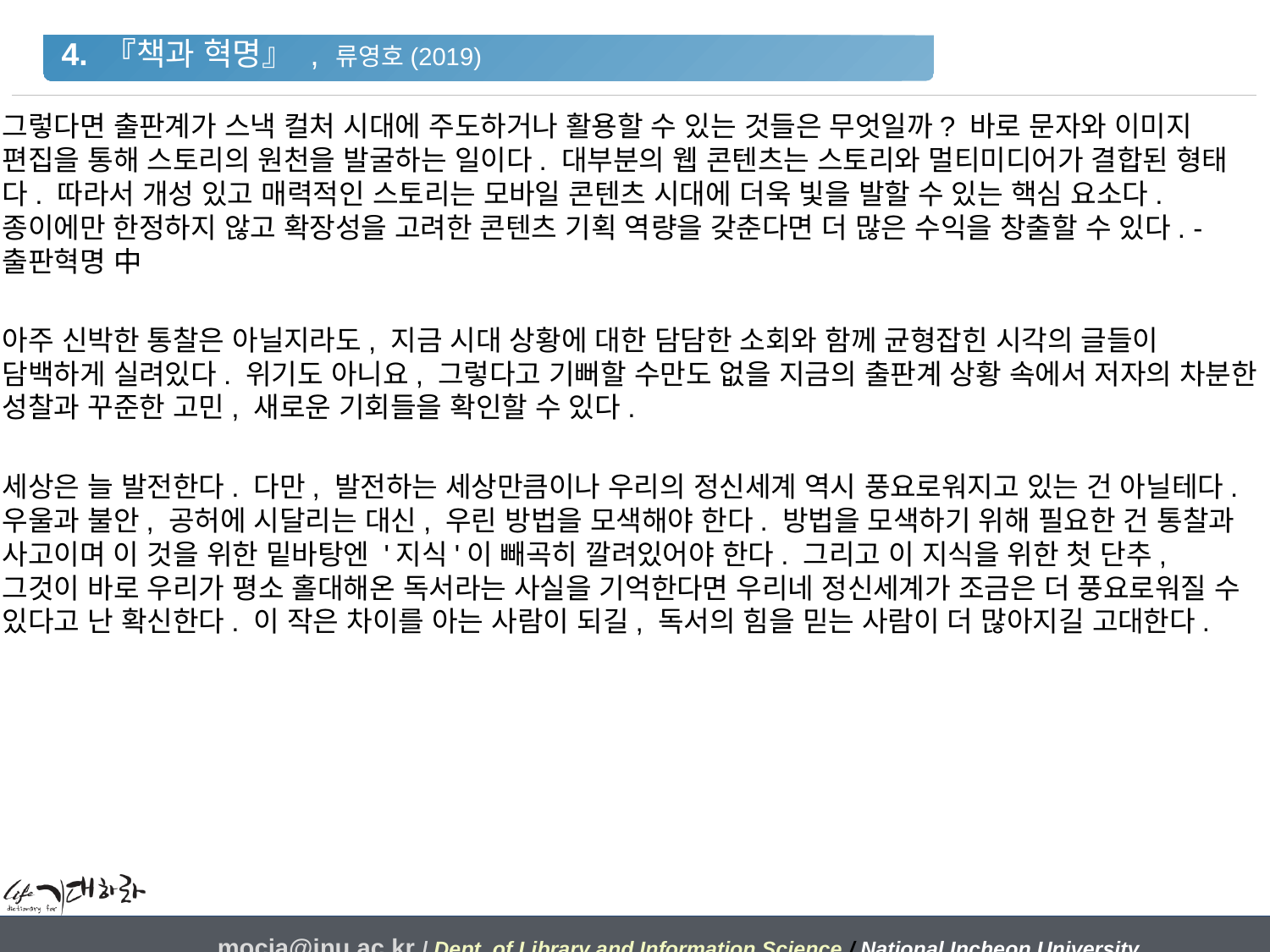

4. 『책과 혁명』 , 류영호(2019)

그렇다면 출판계가 스낵 컬처 시대에 주도하거나 활용할 수 있는 것들은 무엇일까? 바로 문자와 이미지 편집을 통해 스토리의 원천을 발굴하는 일이다. 대부분의 웹 콘텐츠는 스토리와 멀티미디어가 결합된 형태다. 따라서 개성 있고 매력적인 스토리는 모바일 콘텐츠 시대에 더욱 빛을 발할 수 있는 핵심 요소다. 종이에만 한정하지 않고 확장성을 고려한 콘텐츠 기획 역량을 갖춘다면 더 많은 수익을 창출할 수 있다. - 출판혁명 中

아주 신박한 통찰은 아닐지라도, 지금 시대 상황에 대한 담담한 소회와 함께 균형잡힌 시각의 글들이 담백하게 실려있다. 위기도 아니요, 그렇다고 기뻐할 수만도 없을 지금의 출판계 상황 속에서 저자의 차분한 성찰과 꾸준한 고민, 새로운 기회들을 확인할 수 있다.

세상은 늘 발전한다. 다만, 발전하는 세상만큼이나 우리의 정신세계 역시 풍요로워지고 있는 건 아닐테다. 우울과 불안, 공허에 시달리는 대신, 우린 방법을 모색해야 한다. 방법을 모색하기 위해 필요한 건 통찰과 사고이며 이 것을 위한 밑바탕엔 '지식'이 빼곡히 깔려있어야 한다. 그리고 이 지식을 위한 첫 단추, 그것이 바로 우리가 평소 홀대해온 독서라는 사실을 기억한다면 우리네 정신세계가 조금은 더 풍요로워질 수 있다고 난 확신한다. 이 작은 차이를 아는 사람이 되길, 독서의 힘을 믿는 사람이 더 많아지길 고대한다.

mocja@inu.ac.kr / Dept. of Library and Information Science / National Incheon University